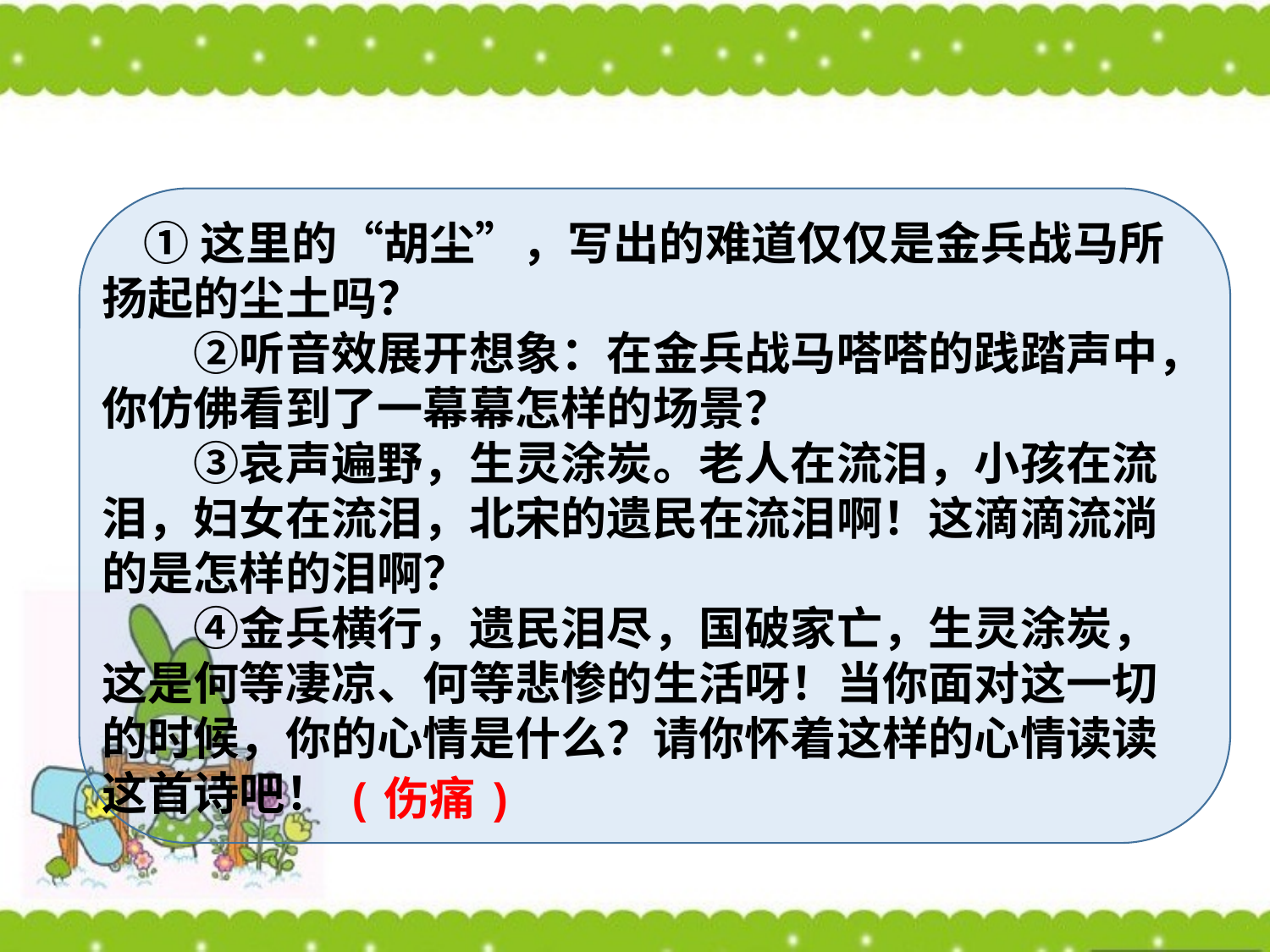

①这里的“胡尘”，写出的难道仅仅是金兵战马所扬起的尘土吗？
　　②听音效展开想象：在金兵战马嗒嗒的践踏声中，你仿佛看到了一幕幕怎样的场景？
　　③哀声遍野，生灵涂炭。老人在流泪，小孩在流泪，妇女在流泪，北宋的遗民在流泪啊！这滴滴流淌的是怎样的泪啊？
　　④金兵横行，遗民泪尽，国破家亡，生灵涂炭，这是何等凄凉、何等悲惨的生活呀！当你面对这一切的时候，你的心情是什么？请你怀着这样的心情读读这首诗吧！

(伤痛)